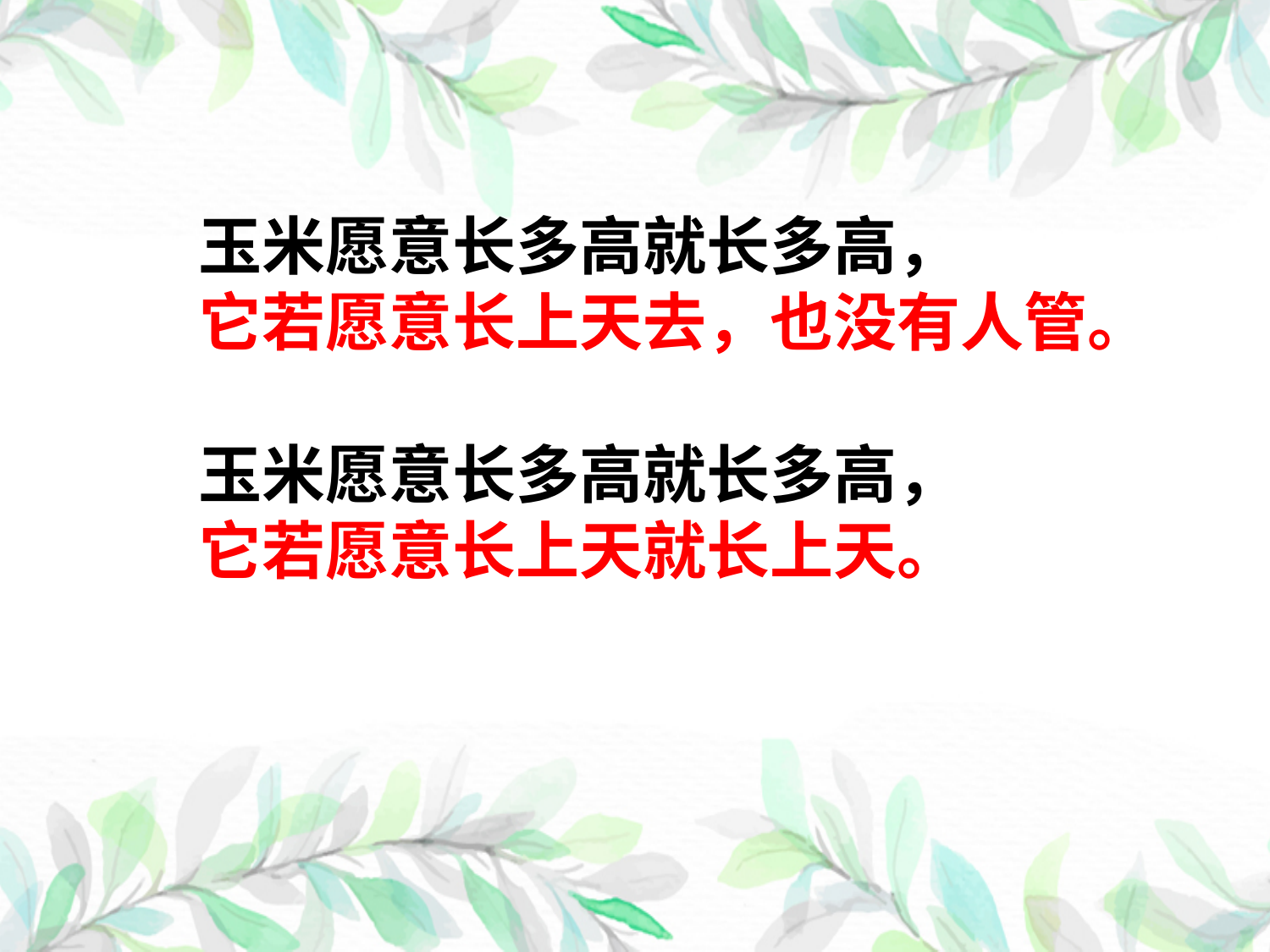

玉米愿意长多高就长多高，
它若愿意长上天去，也没有人管。

玉米愿意长多高就长多高，
它若愿意长上天就长上天。